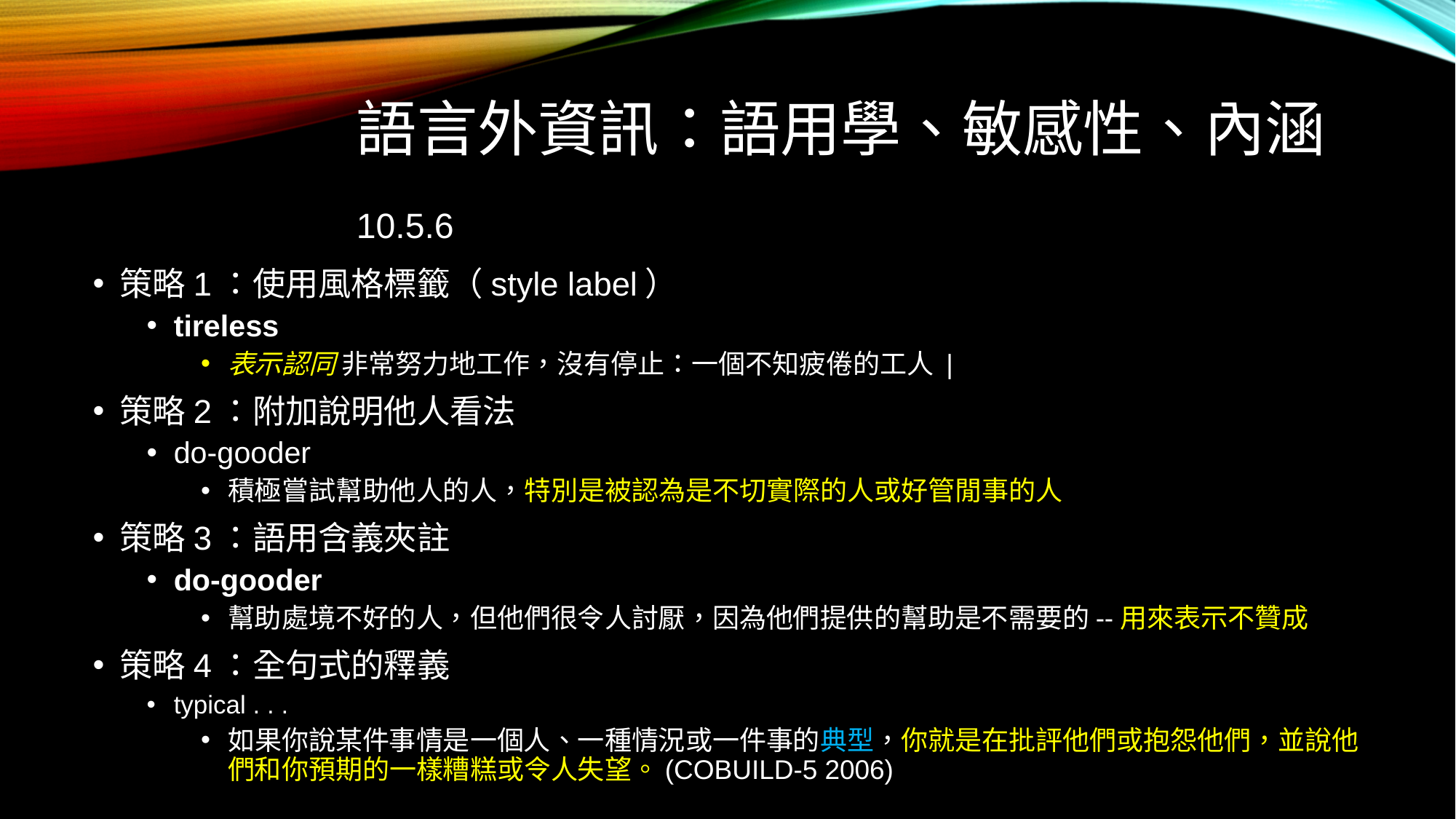

# 語言外資訊：語用學、敏感性、內涵10.5.6
策略1：使用風格標籤（style label）
tireless
表示認同 非常努力地工作，沒有停止：一個不知疲倦的工人 |
策略2：附加說明他人看法
do-gooder
積極嘗試幫助他人的人，特別是被認為是不切實際的人或好管閒事的人
策略3：語用含義夾註
do-gooder
幫助處境不好的人，但他們很令人討厭，因為他們提供的幫助是不需要的--用來表示不贊成
策略4：全句式的釋義
typical . . .
如果你說某件事情是一個人、一種情況或一件事的典型，你就是在批評他們或抱怨他們，並說他們和你預期的一樣糟糕或令人失望。(COBUILD-5 2006)